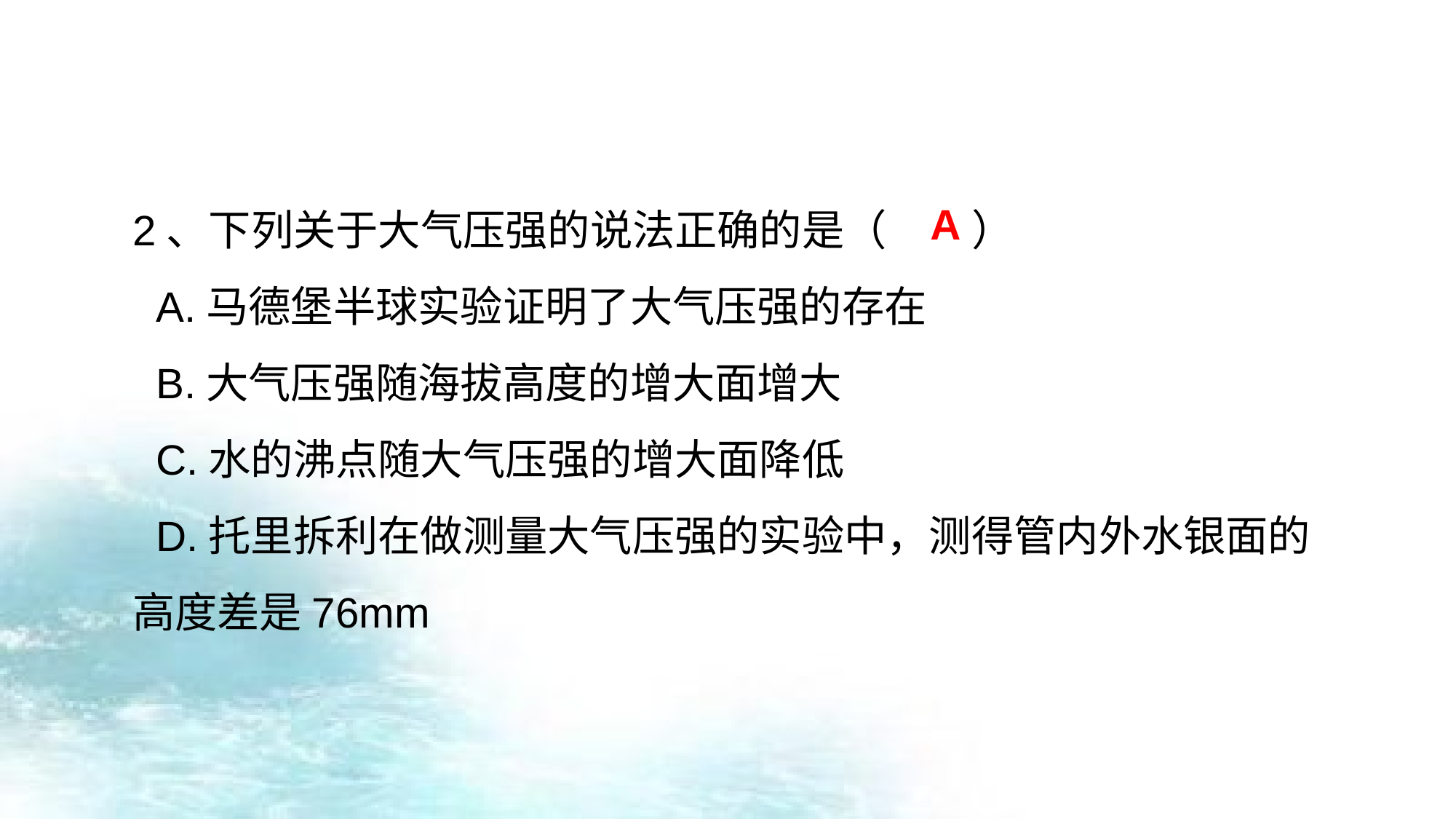

2、下列关于大气压强的说法正确的是（　　）
  A.马德堡半球实验证明了大气压强的存在
  B.大气压强随海拔高度的增大面增大
  C.水的沸点随大气压强的增大面降低
  D.托里拆利在做测量大气压强的实验中，测得管内外水银面的    高度差是76mm
  A